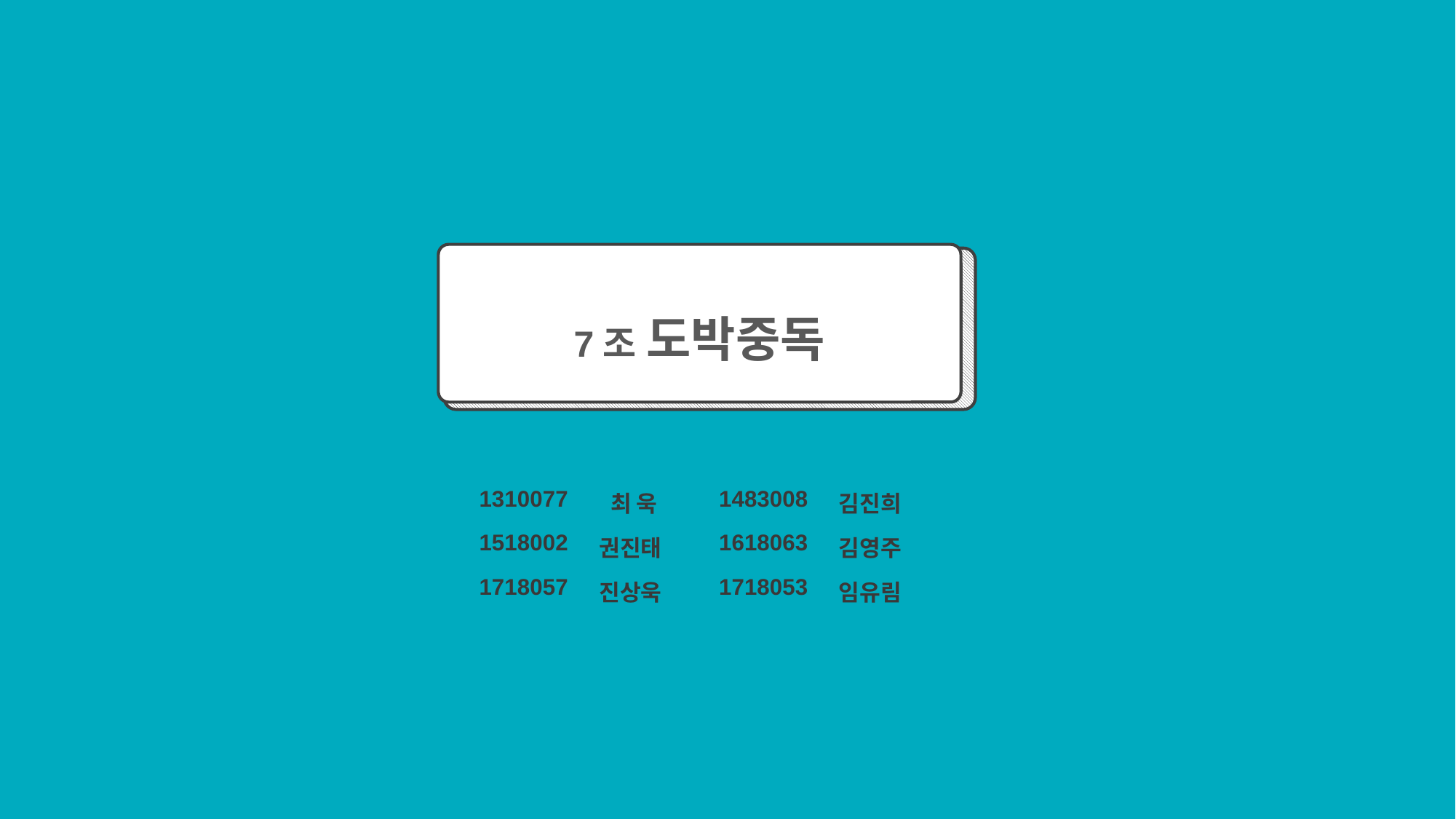

7조 도박중독

| 1310077 | 최 욱 | 1483008 | 김진희 |
| --- | --- | --- | --- |
| 1518002 | 권진태 | 1618063 | 김영주 |
| 1718057 | 진상욱 | 1718053 | 임유림 |